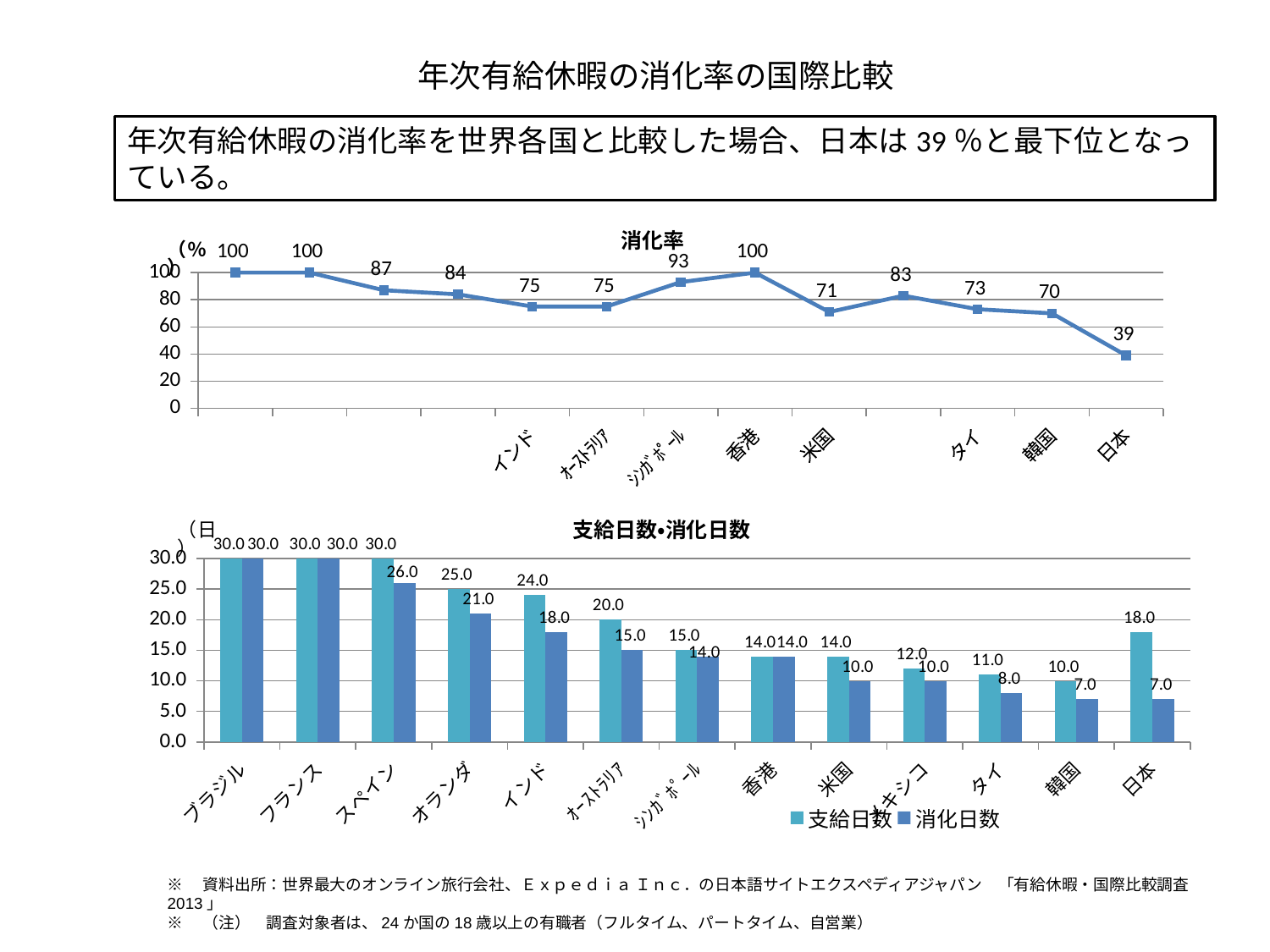

年次有給休暇の消化率の国際比較
年次有給休暇の消化率を世界各国と比較した場合、日本は39％と最下位となっている。

### Chart: 消化率

| Category |  |  |
|---|---|---|
| ブラジル | 100.0 | None |
| フランス | 100.0 | None |
| スペイン | 87.0 | None |
| オランダ | 84.0 | None |
| インド | 75.0 | None |
| ｵｰｽﾄﾗﾘｱ | 75.0 | None |
| ｼﾝｶﾞﾎﾟｰﾙ | 93.0 | None |
| 香港 | 100.0 | None |
| 米国 | 71.0 | None |
| メキシコ | 83.0 | None |
| タイ | 73.0 | None |
| 韓国 | 70.0 | None |
| 日本 | 39.0 | None |

### Chart: 支給日数・消化日数

| Category | 支給日数 | 消化日数 |
|---|---|---|
| ブラジル | 30.0 | 30.0 |
| フランス | 30.0 | 30.0 |
| スペイン | 30.0 | 26.0 |
| オランダ | 25.0 | 21.0 |
| インド | 24.0 | 18.0 |
| ｵｰｽﾄﾗﾘｱ | 20.0 | 15.0 |
| ｼﾝｶﾞﾎﾟｰﾙ | 15.0 | 14.0 |
| 香港 | 14.0 | 14.0 |
| 米国 | 14.0 | 10.0 |
| メキシコ | 12.0 | 10.0 |
| タイ | 11.0 | 8.0 |
| 韓国 | 10.0 | 7.0 |
| 日本 | 18.0 | 7.0 |
※　資料出所：世界最大のオンライン旅行会社、Ｅｘｐｅｄｉａ Ｉｎｃ．の日本語サイトエクスペディアジャパン　「有給休暇・国際比較調査2013」
※　（注）　調査対象者は、24か国の18歳以上の有職者（フルタイム、パートタイム、自営業）